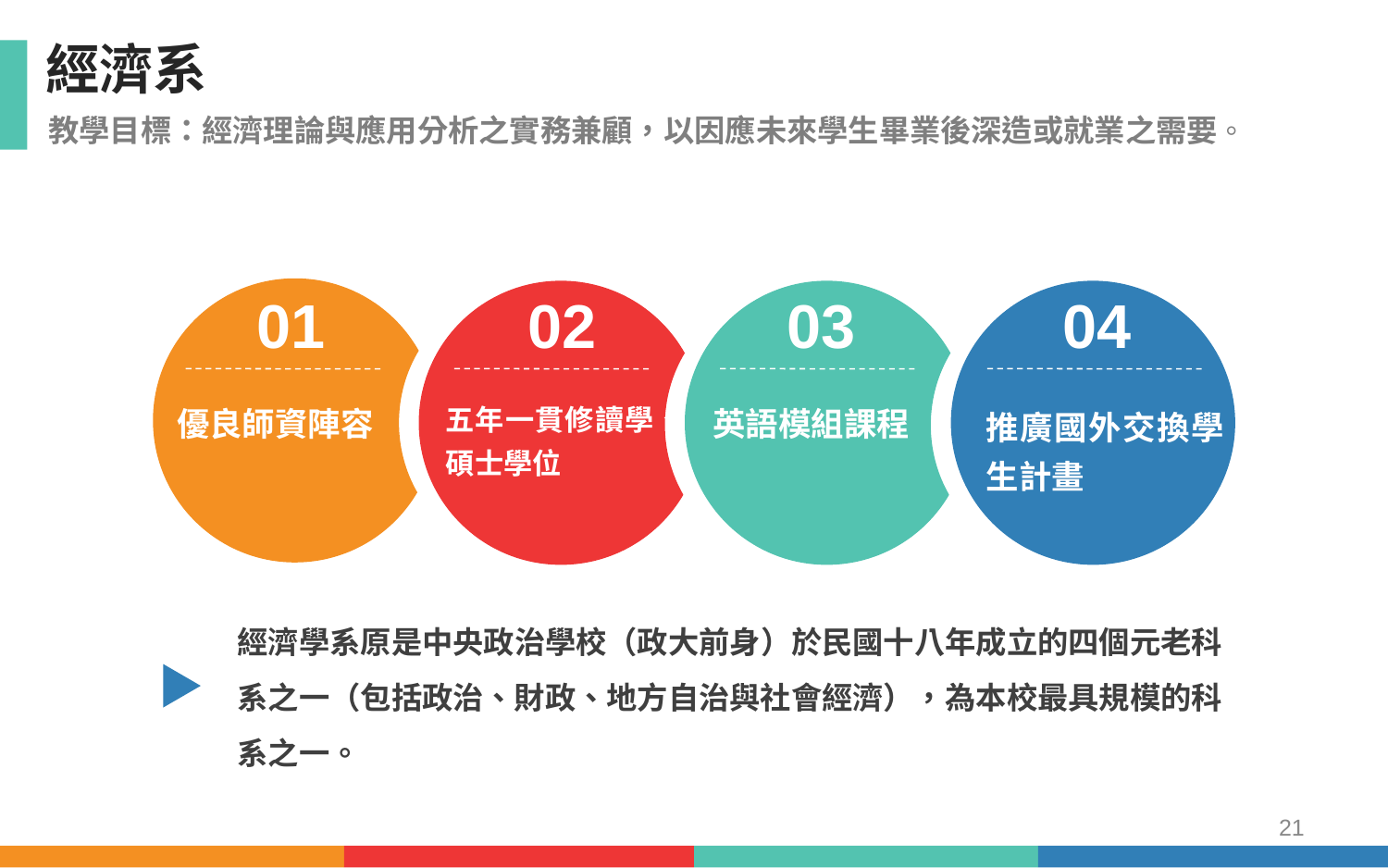

經濟系

教學目標：經濟理論與應用分析之實務兼顧，以因應未來學生畢業後深造或就業之需要。

01
02
03
04

優良師資陣容
五年一貫修讀學、碩士學位
英語模組課程
推廣國外交換學生計畫
經濟學系原是中央政治學校（政大前身）於民國十八年成立的四個元老科系之一（包括政治、財政、地方自治與社會經濟），為本校最具規模的科系之一。

21